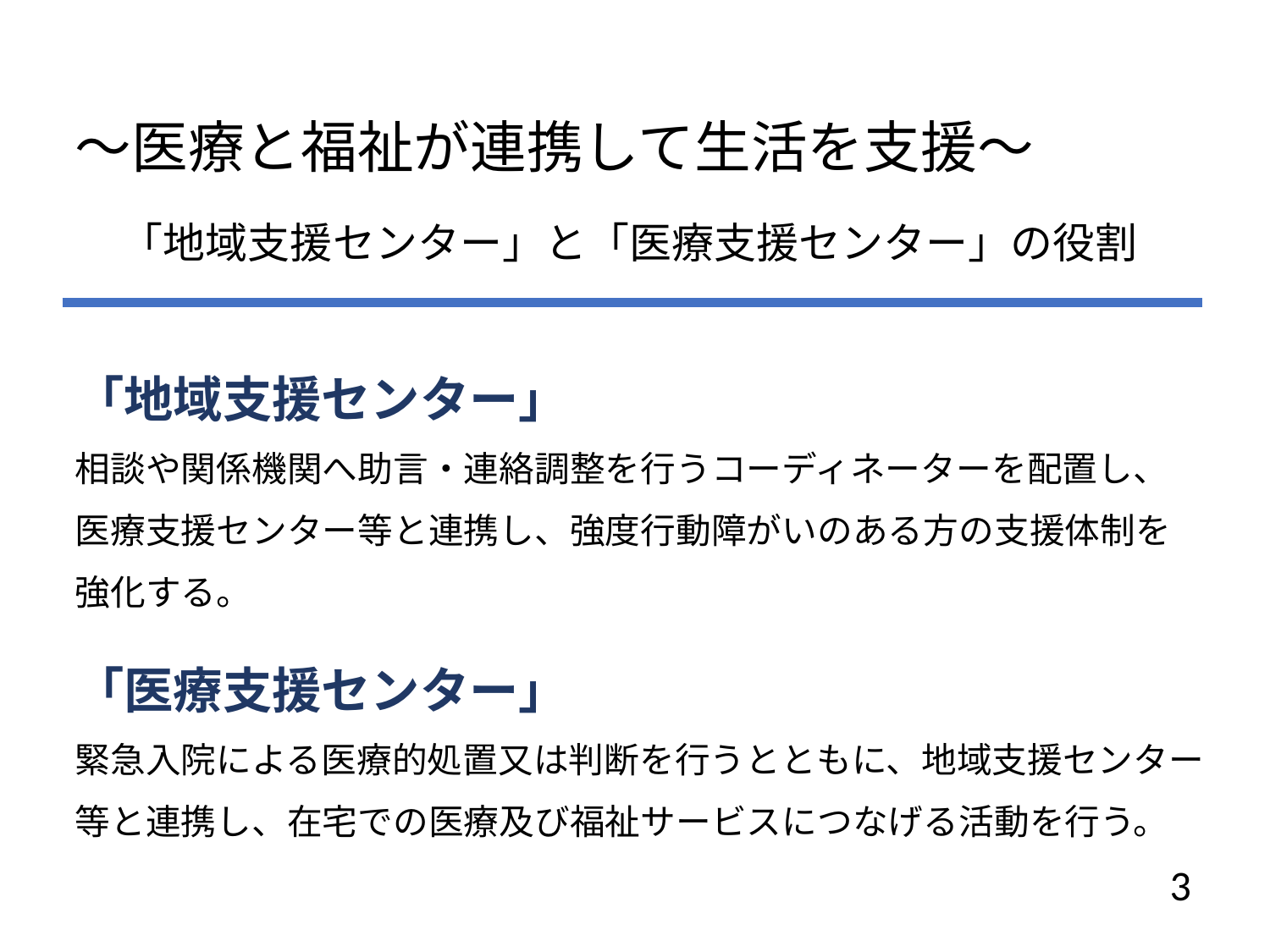

～医療と福祉が連携して生活を支援～
　「地域支援センター」と「医療支援センター」の役割

「地域支援センター」
相談や関係機関へ助言・連絡調整を行うコーディネーターを配置し、
医療支援センター等と連携し、強度行動障がいのある方の支援体制を
強化する。

「医療支援センター」
緊急入院による医療的処置又は判断を行うとともに、地域支援センター等と連携し、在宅での医療及び福祉サービスにつなげる活動を行う。

3